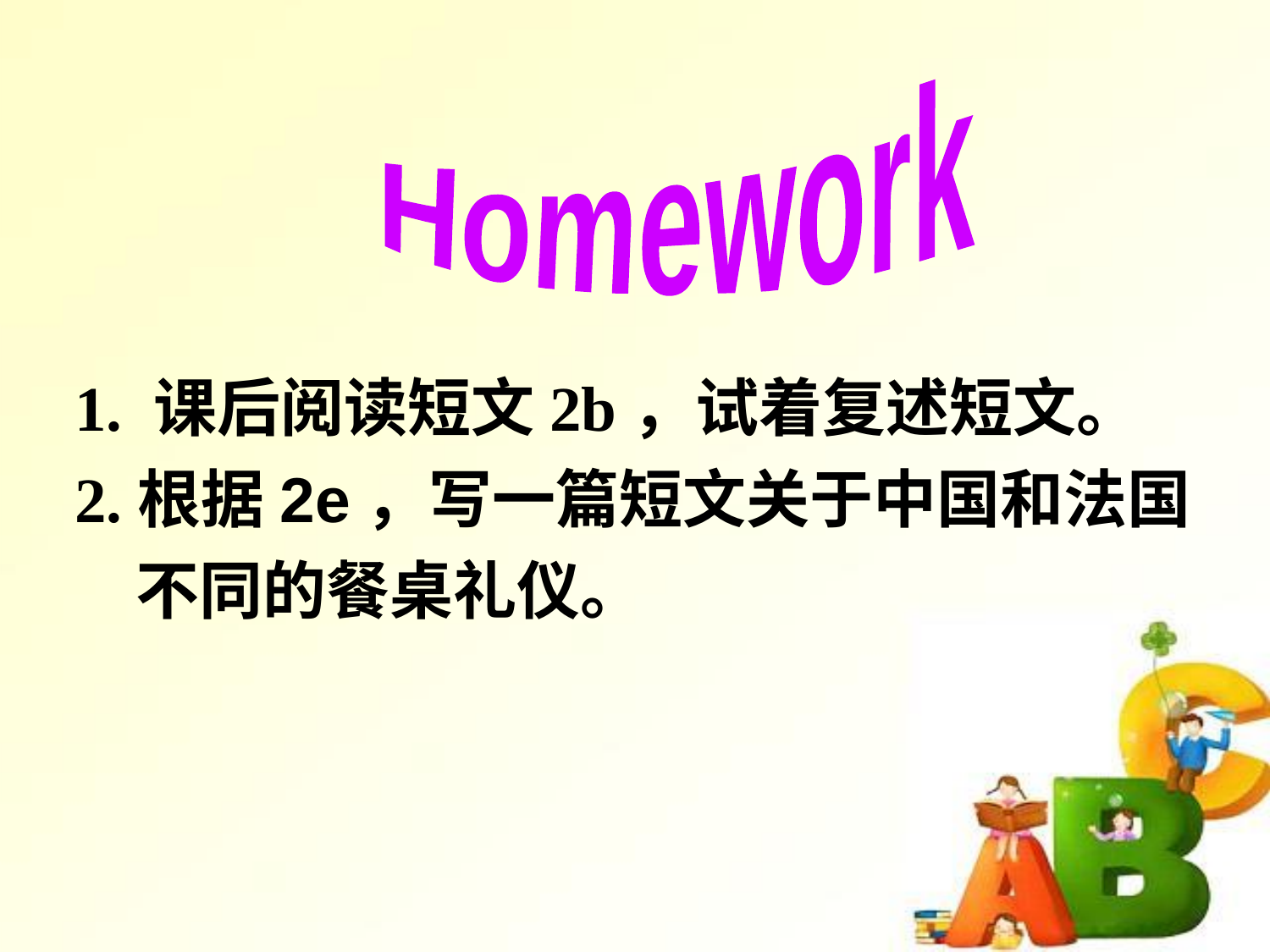

Homework
1. 课后阅读短文2b，试着复述短文。
2.根据2e，写一篇短文关于中国和法国不同的餐桌礼仪。